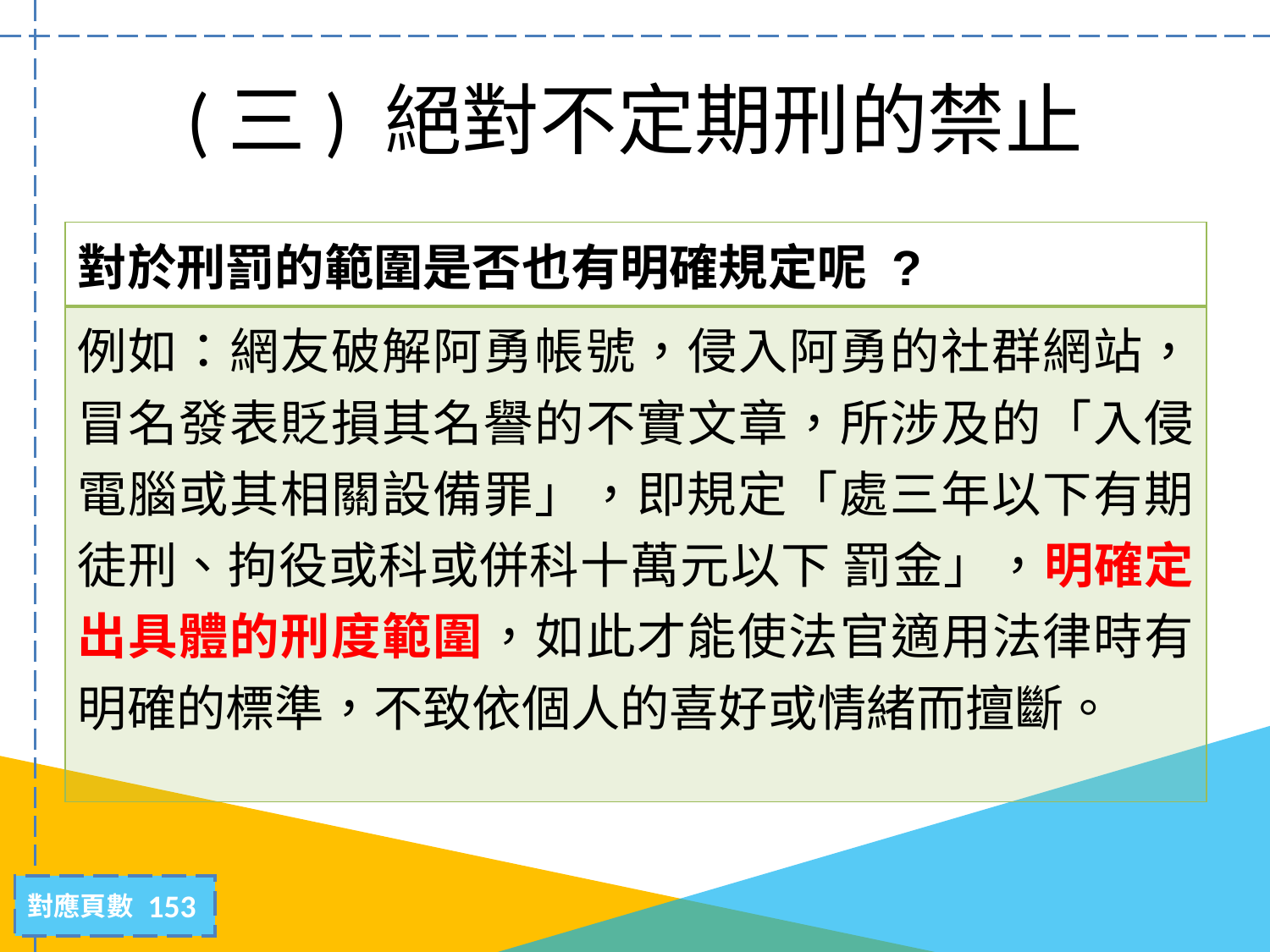

# (三) 絕對不定期刑的禁止
| 對於刑罰的範圍是否也有明確規定呢 ? |
| --- |
| 例如：網友破解阿勇帳號，侵入阿勇的社群網站，冒名發表貶損其名譽的不實文章，所涉及的「入侵電腦或其相關設備罪」，即規定「處三年以下有期徒刑、拘役或科或併科十萬元以下 罰金」，明確定出具體的刑度範圍，如此才能使法官適用法律時有明確的標準，不致依個人的喜好或情緒而擅斷。 |
153